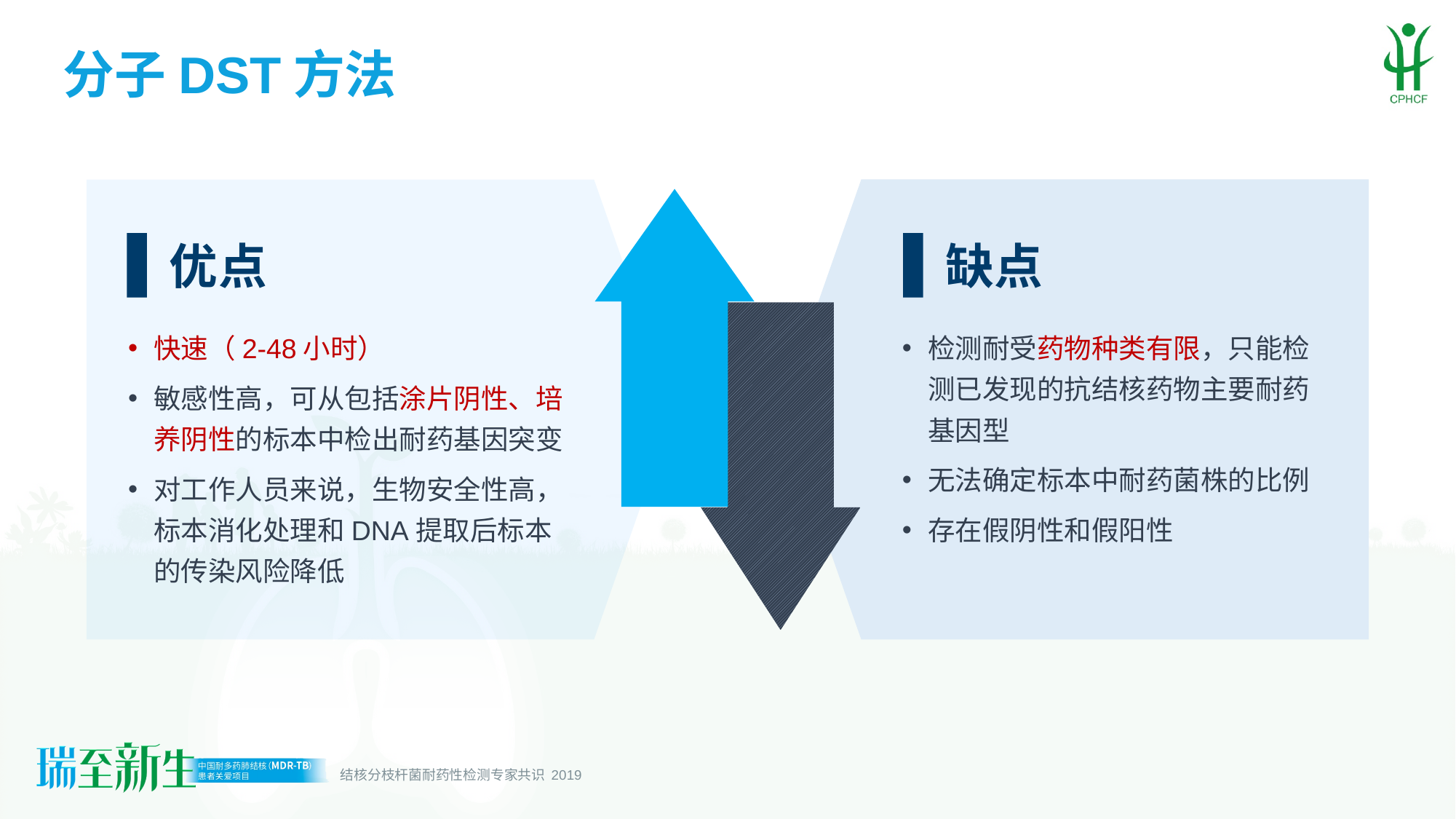

# 分子DST方法

优点
缺点

快速（2-48小时）
敏感性高，可从包括涂片阴性、培养阴性的标本中检出耐药基因突变
对工作人员来说，生物安全性高，标本消化处理和DNA提取后标本的传染风险降低
检测耐受药物种类有限，只能检测已发现的抗结核药物主要耐药基因型
无法确定标本中耐药菌株的比例
存在假阴性和假阳性
结核分枝杆菌耐药性检测专家共识 2019